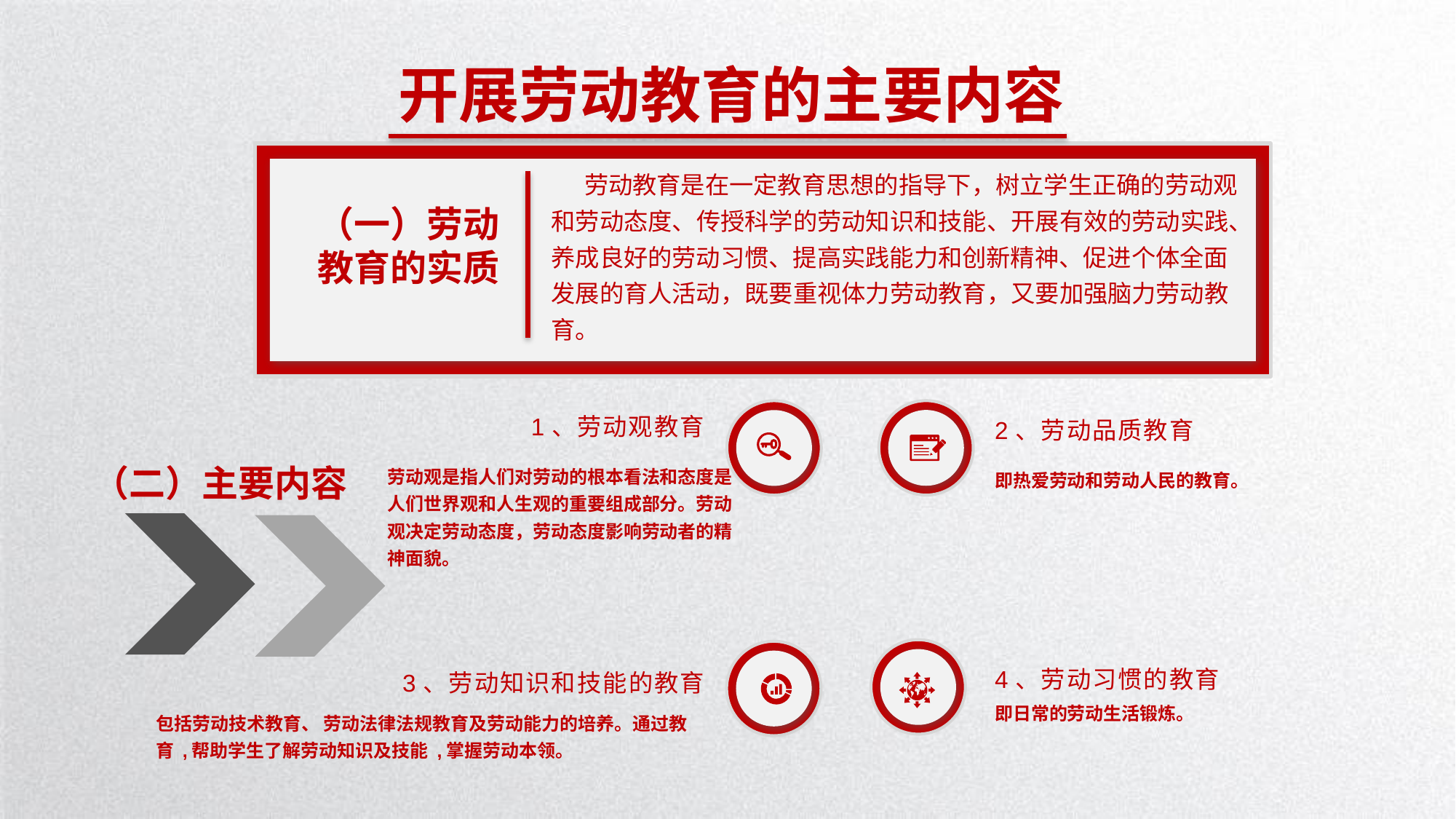

开展劳动教育的主要内容

     劳动教育是在一定教育思想的指导下，树立学生正确的劳动观和劳动态度、传授科学的劳动知识和技能、开展有效的劳动实践、养成良好的劳动习惯、提高实践能力和创新精神、促进个体全面发展的育人活动，既要重视体力劳动教育，又要加强脑力劳动教育。
（一）劳动教育的实质

1、劳动观教育

劳动观是指人们对劳动的根本看法和态度是人们世界观和人生观的重要组成部分。劳动观决定劳动态度，劳动态度影响劳动者的精神面貌。
2、劳动品质教育

即热爱劳动和劳动人民的教育。

（二）主要内容

4、劳动习惯的教育
即日常的劳动生活锻炼。
3、劳动知识和技能的教育

包括劳动技术教育、 劳动法律法规教育及劳动能力的培养。通过教育 ,帮助学生了解劳动知识及技能 ,掌握劳动本领。